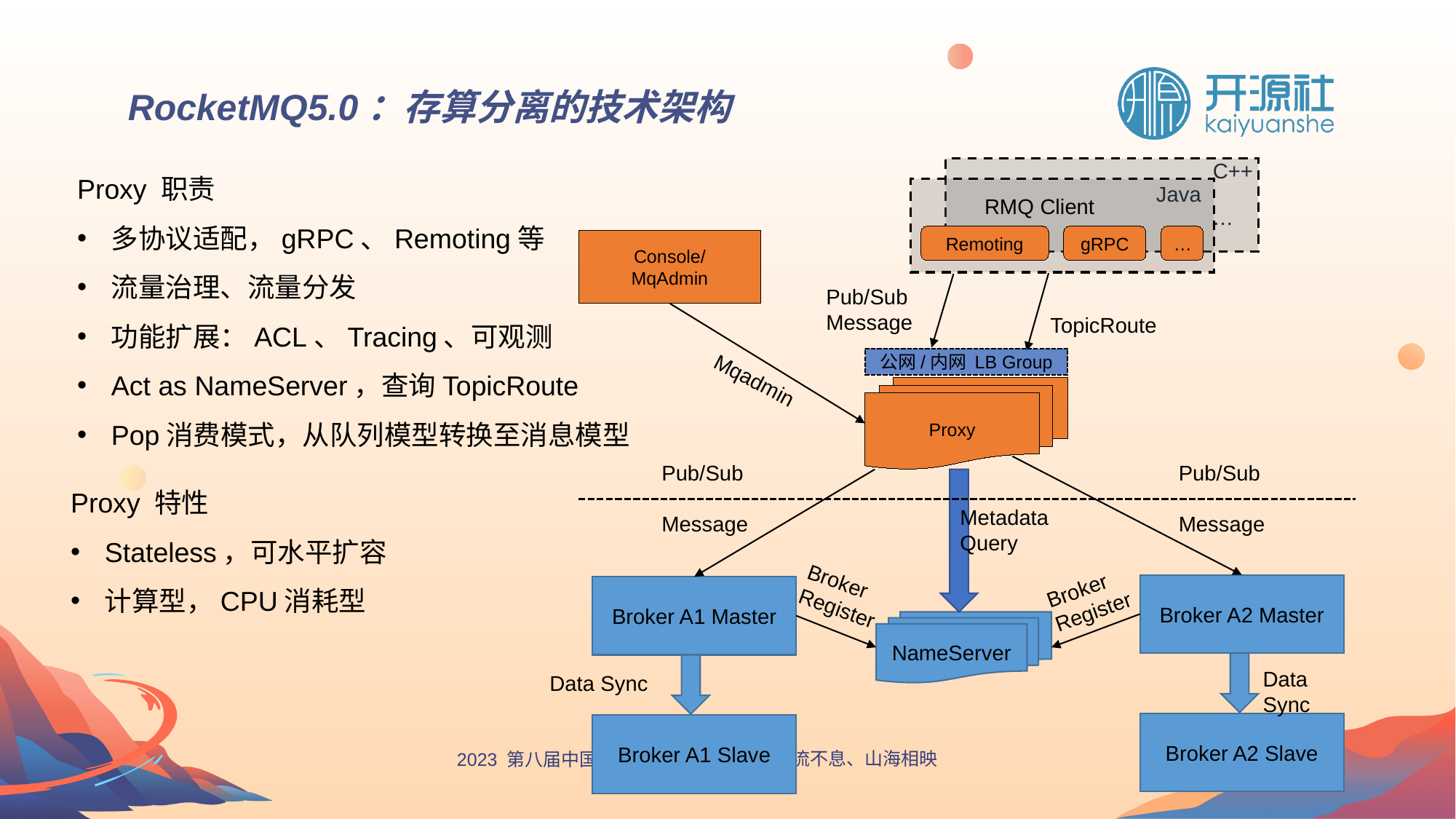

RocketMQ5.0：存算分离的技术架构
Proxy 职责
多协议适配，gRPC、Remoting等
流量治理、流量分发
功能扩展：ACL、Tracing、可观测
Act as NameServer，查询TopicRoute
Pop消费模式，从队列模型转换至消息模型
C++

Java

RMQ Client
…
Remoting
gRPC
…
Console/
MqAdmin
Pub/Sub
Message
TopicRoute
公网/内网 LB Group
Mqadmin
Proxy
Pub/Sub

Message
Pub/Sub

Message
Proxy 特性
Stateless，可水平扩容
计算型，CPU消耗型

Metadata
Query
Broker
Register
Broker
Register
Broker A2 Master
Broker A1 Master
NameServer

Data Sync
Data Sync
Broker A2 Slave
Broker A1 Slave